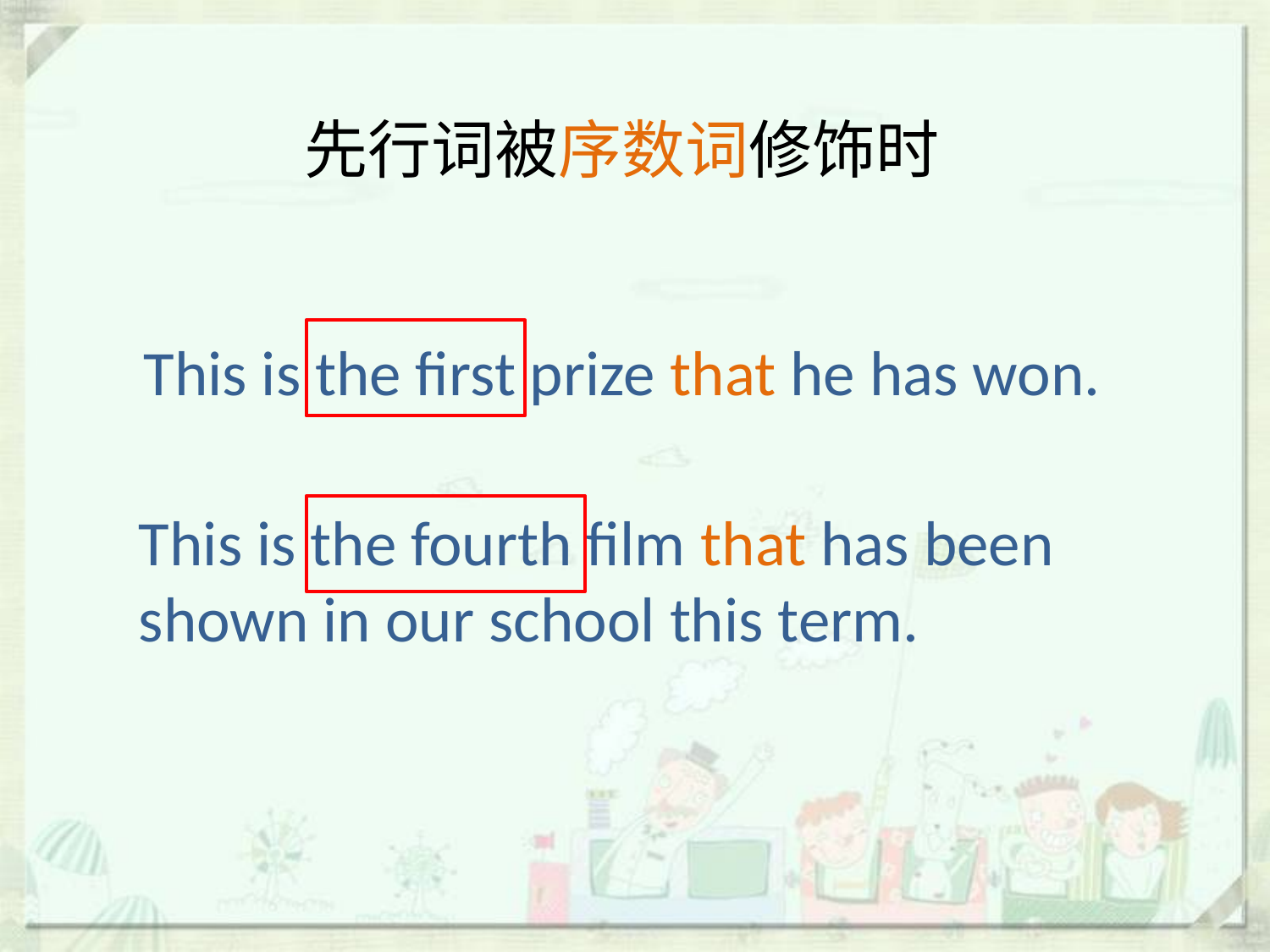

先行词被序数词修饰时

This is the first prize that he has won.
This is the fourth film that has been shown in our school this term.